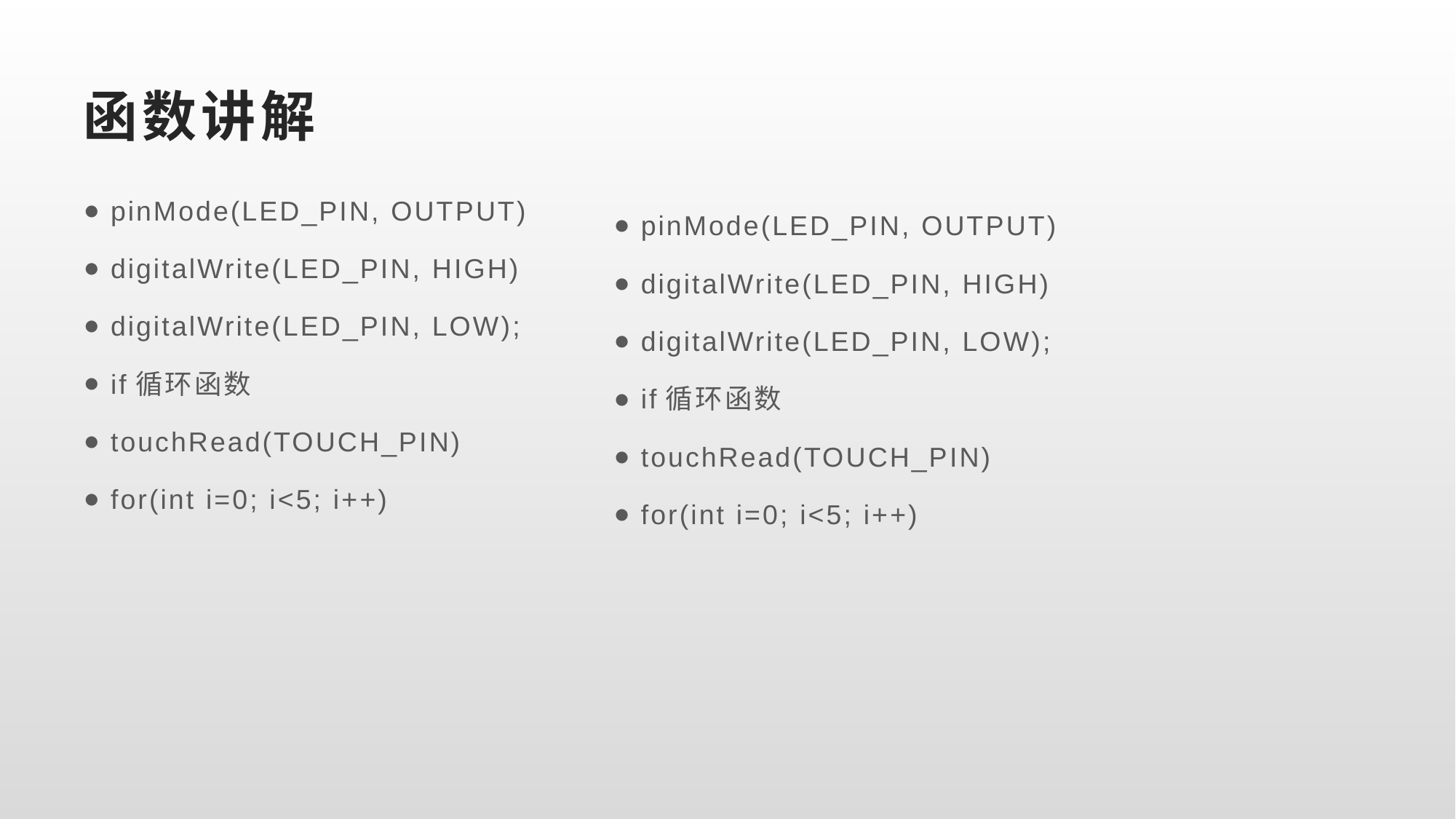

# 函数讲解
pinMode(LED_PIN, OUTPUT)
digitalWrite(LED_PIN, HIGH)
digitalWrite(LED_PIN, LOW);
if循环函数
touchRead(TOUCH_PIN)
for(int i=0; i<5; i++)
pinMode(LED_PIN, OUTPUT)
digitalWrite(LED_PIN, HIGH)
digitalWrite(LED_PIN, LOW);
if循环函数
touchRead(TOUCH_PIN)
for(int i=0; i<5; i++)